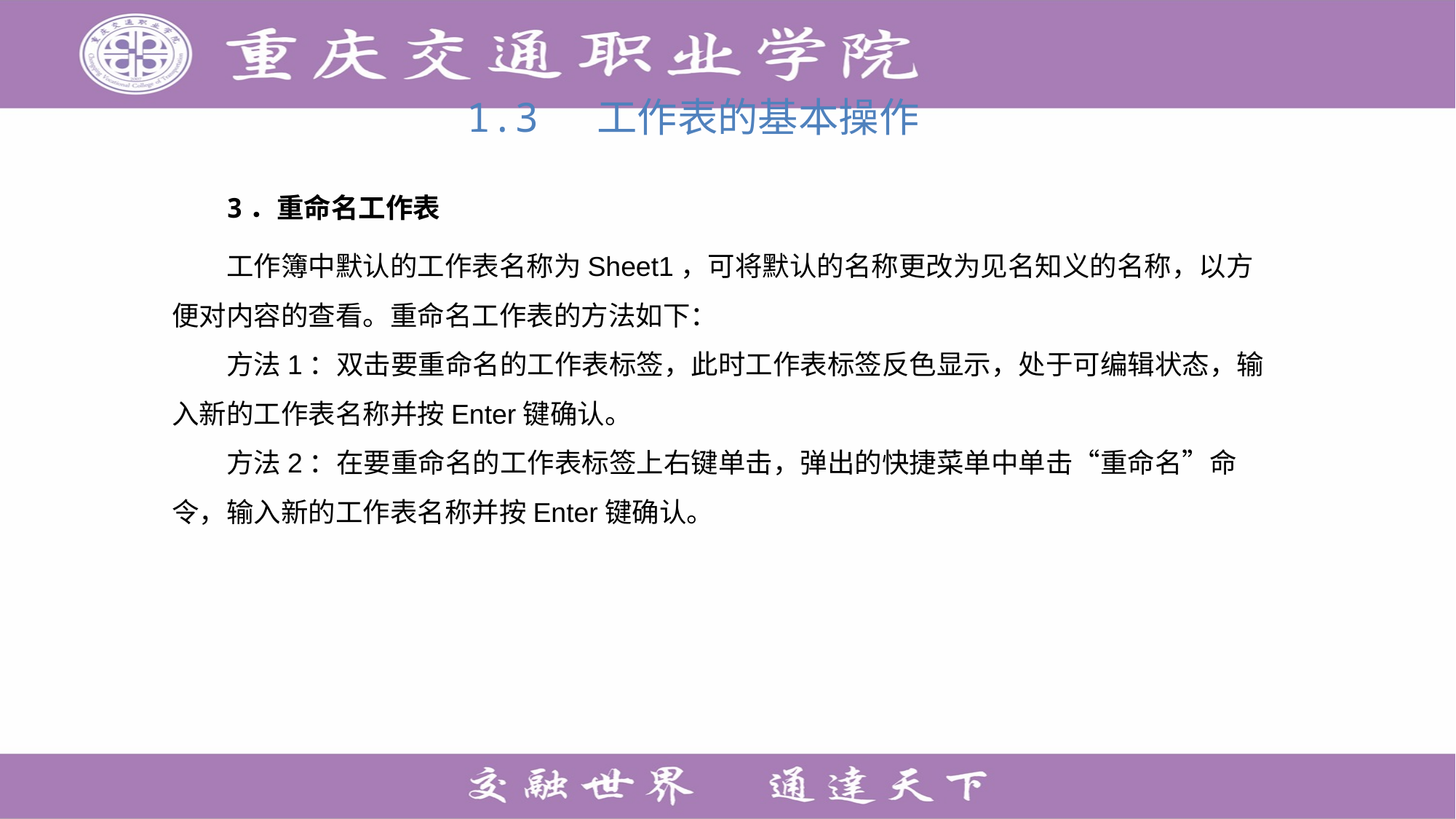

# 1.3  工作表的基本操作
3．重命名工作表
工作簿中默认的工作表名称为Sheet1，可将默认的名称更改为见名知义的名称，以方便对内容的查看。重命名工作表的方法如下：
方法1：双击要重命名的工作表标签，此时工作表标签反色显示，处于可编辑状态，输入新的工作表名称并按Enter键确认。
方法2：在要重命名的工作表标签上右键单击，弹出的快捷菜单中单击“重命名”命令，输入新的工作表名称并按Enter键确认。